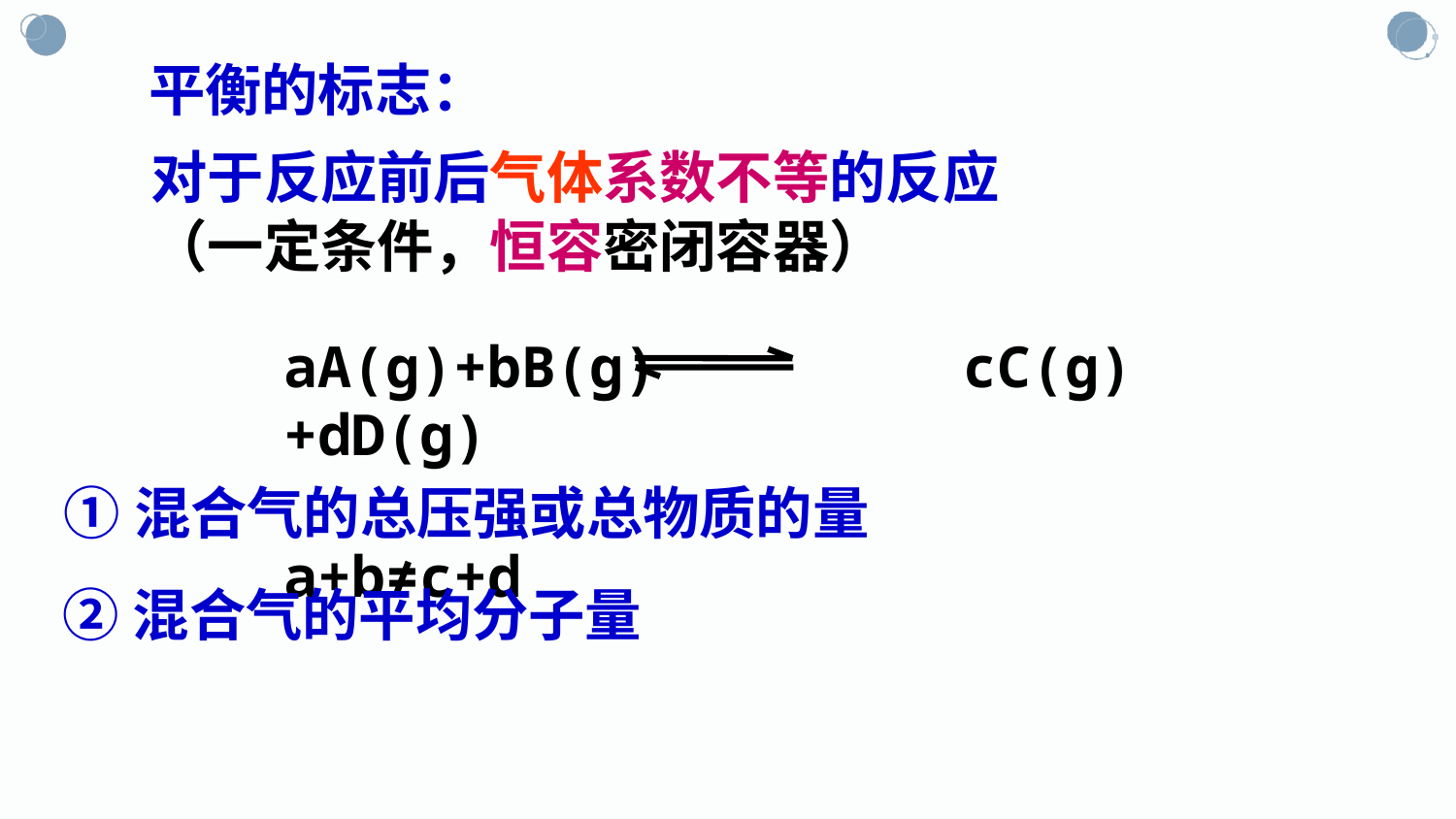

平衡的标志：
对于反应前后气体系数不等的反应
（一定条件，恒容密闭容器）
aA(g)+bB(g)         cC(g)+dD(g)
                     a+b≠c+d

①混合气的总压强或总物质的量
②混合气的平均分子量